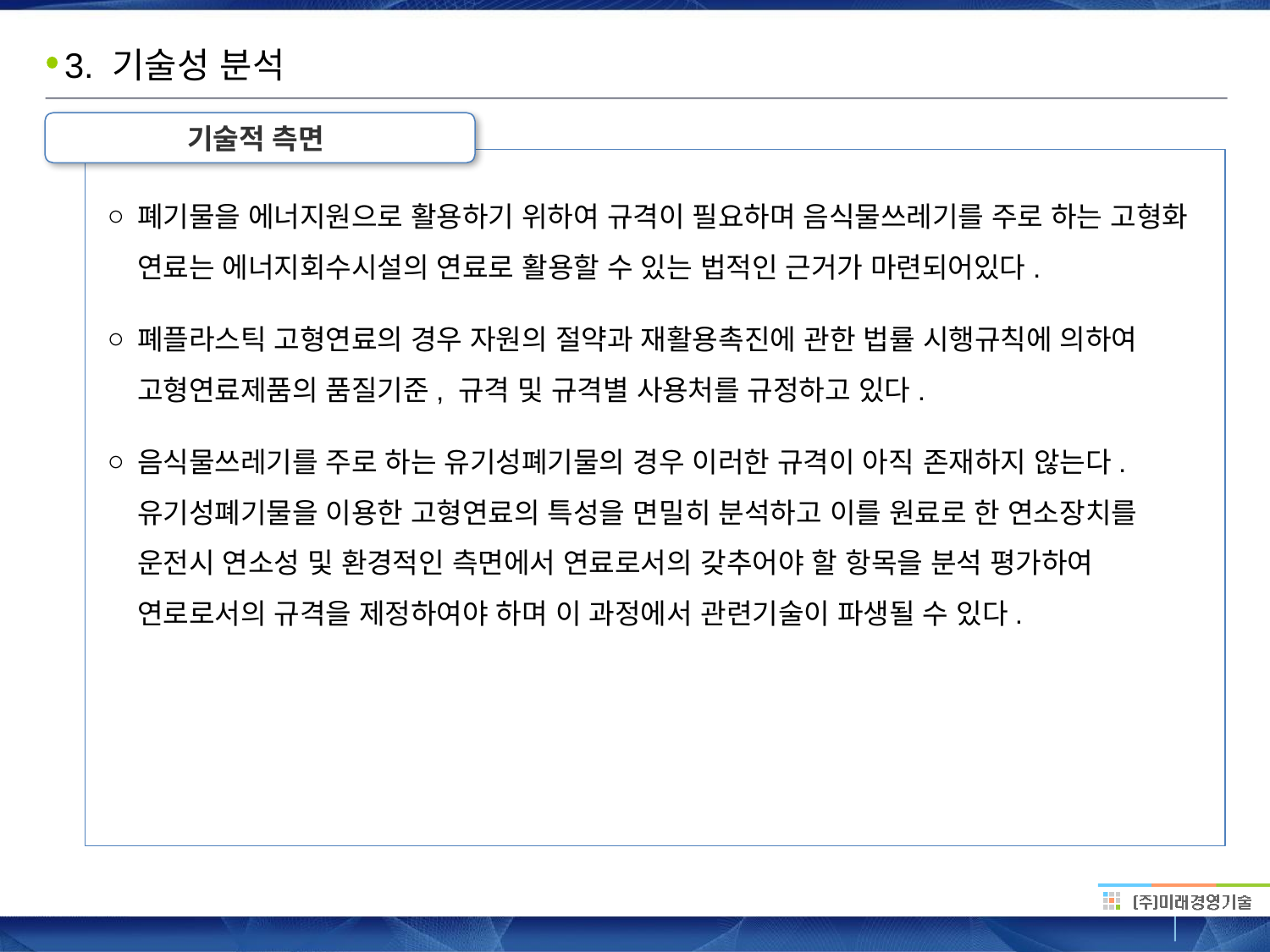

# 3. 기술성 분석
기술적 측면

폐기물을 에너지원으로 활용하기 위하여 규격이 필요하며 음식물쓰레기를 주로 하는 고형화 연료는 에너지회수시설의 연료로 활용할 수 있는 법적인 근거가 마련되어있다.
폐플라스틱 고형연료의 경우 자원의 절약과 재활용촉진에 관한 법률 시행규칙에 의하여 고형연료제품의 품질기준, 규격 및 규격별 사용처를 규정하고 있다.
음식물쓰레기를 주로 하는 유기성폐기물의 경우 이러한 규격이 아직 존재하지 않는다. 유기성폐기물을 이용한 고형연료의 특성을 면밀히 분석하고 이를 원료로 한 연소장치를 운전시 연소성 및 환경적인 측면에서 연료로서의 갖추어야 할 항목을 분석 평가하여 연로로서의 규격을 제정하여야 하며 이 과정에서 관련기술이 파생될 수 있다.